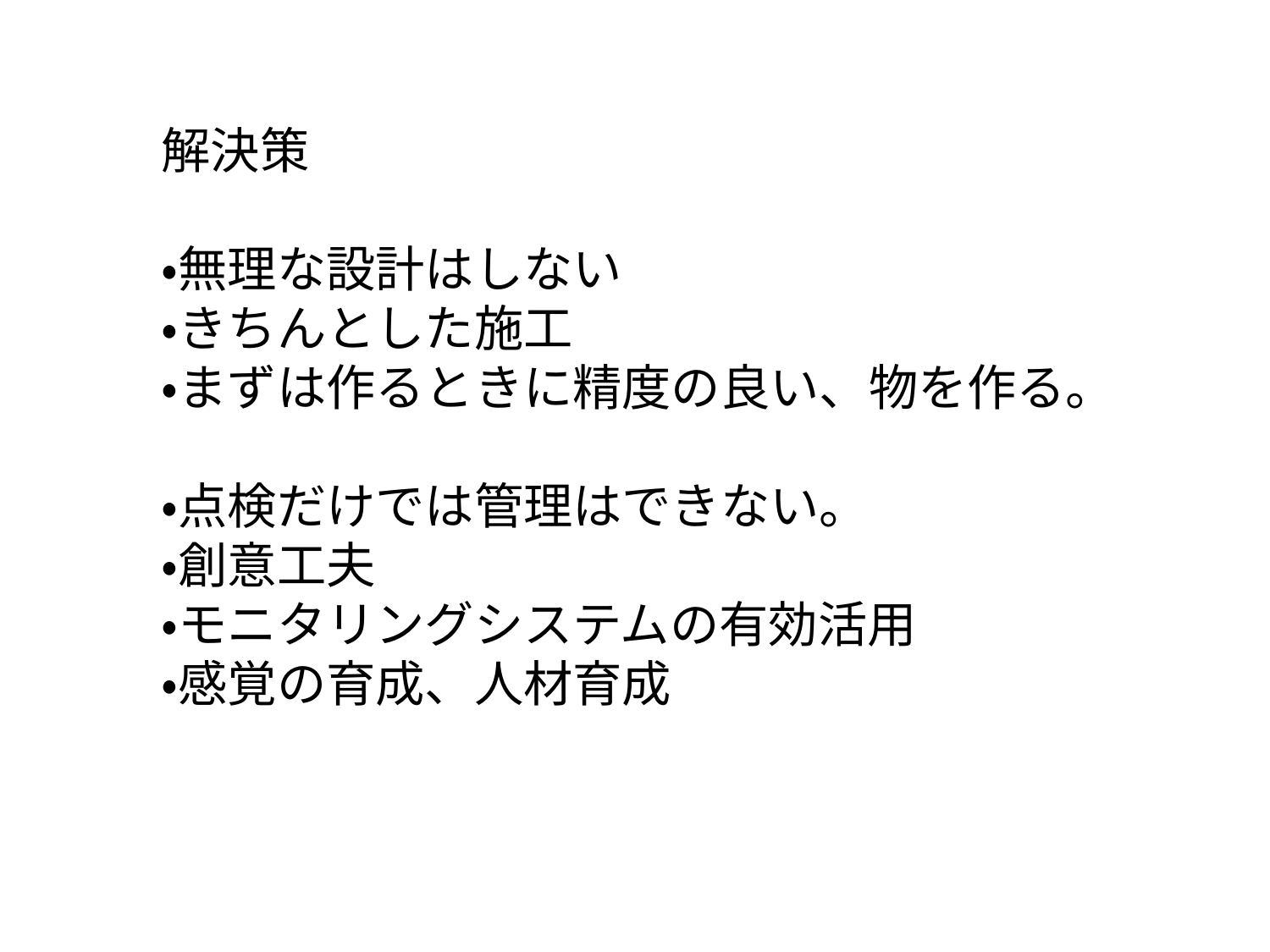

解決策

・無理な設計はしない
・きちんとした施工
・まずは作るときに精度の良い、物を作る。

・点検だけでは管理はできない。
・創意工夫
・モニタリングシステムの有効活用
・感覚の育成、人材育成